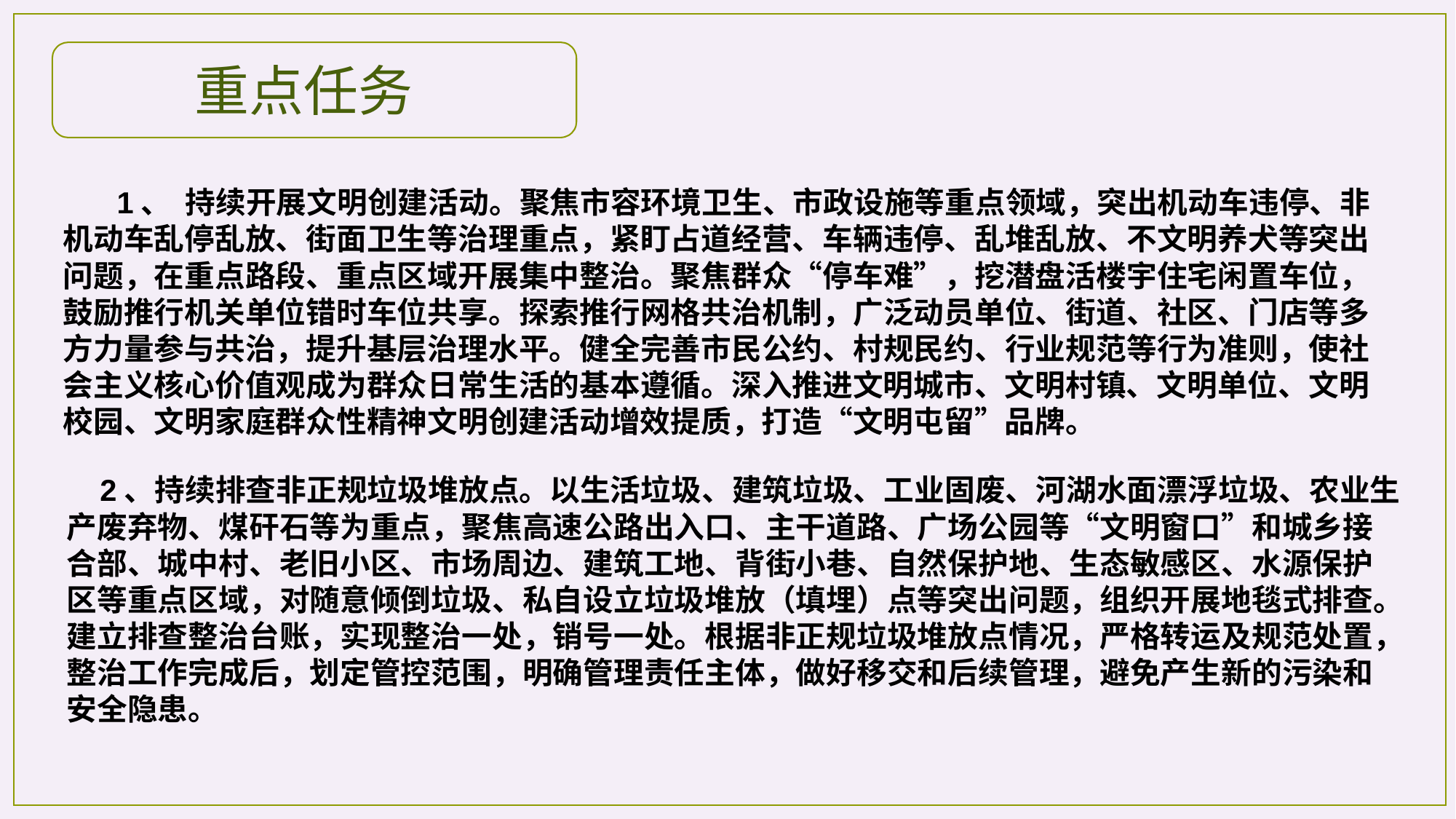

重点任务
        1、  持续开展文明创建活动。聚焦市容环境卫生、市政设施等重点领域，突出机动车违停、非机动车乱停乱放、街面卫生等治理重点，紧盯占道经营、车辆违停、乱堆乱放、不文明养犬等突出问题，在重点路段、重点区域开展集中整治。聚焦群众“停车难”，挖潜盘活楼宇住宅闲置车位，鼓励推行机关单位错时车位共享。探索推行网格共治机制，广泛动员单位、街道、社区、门店等多方力量参与共治，提升基层治理水平。健全完善市民公约、村规民约、行业规范等行为准则，使社会主义核心价值观成为群众日常生活的基本遵循。深入推进文明城市、文明村镇、文明单位、文明校园、文明家庭群众性精神文明创建活动增效提质，打造“文明屯留”品牌。
    2、持续排查非正规垃圾堆放点。以生活垃圾、建筑垃圾、工业固废、河湖水面漂浮垃圾、农业生产废弃物、煤矸石等为重点，聚焦高速公路出入口、主干道路、广场公园等“文明窗口”和城乡接合部、城中村、老旧小区、市场周边、建筑工地、背街小巷、自然保护地、生态敏感区、水源保护区等重点区域，对随意倾倒垃圾、私自设立垃圾堆放（填埋）点等突出问题，组织开展地毯式排查。建立排查整治台账，实现整治一处，销号一处。根据非正规垃圾堆放点情况，严格转运及规范处置，整治工作完成后，划定管控范围，明确管理责任主体，做好移交和后续管理，避免产生新的污染和安全隐患。